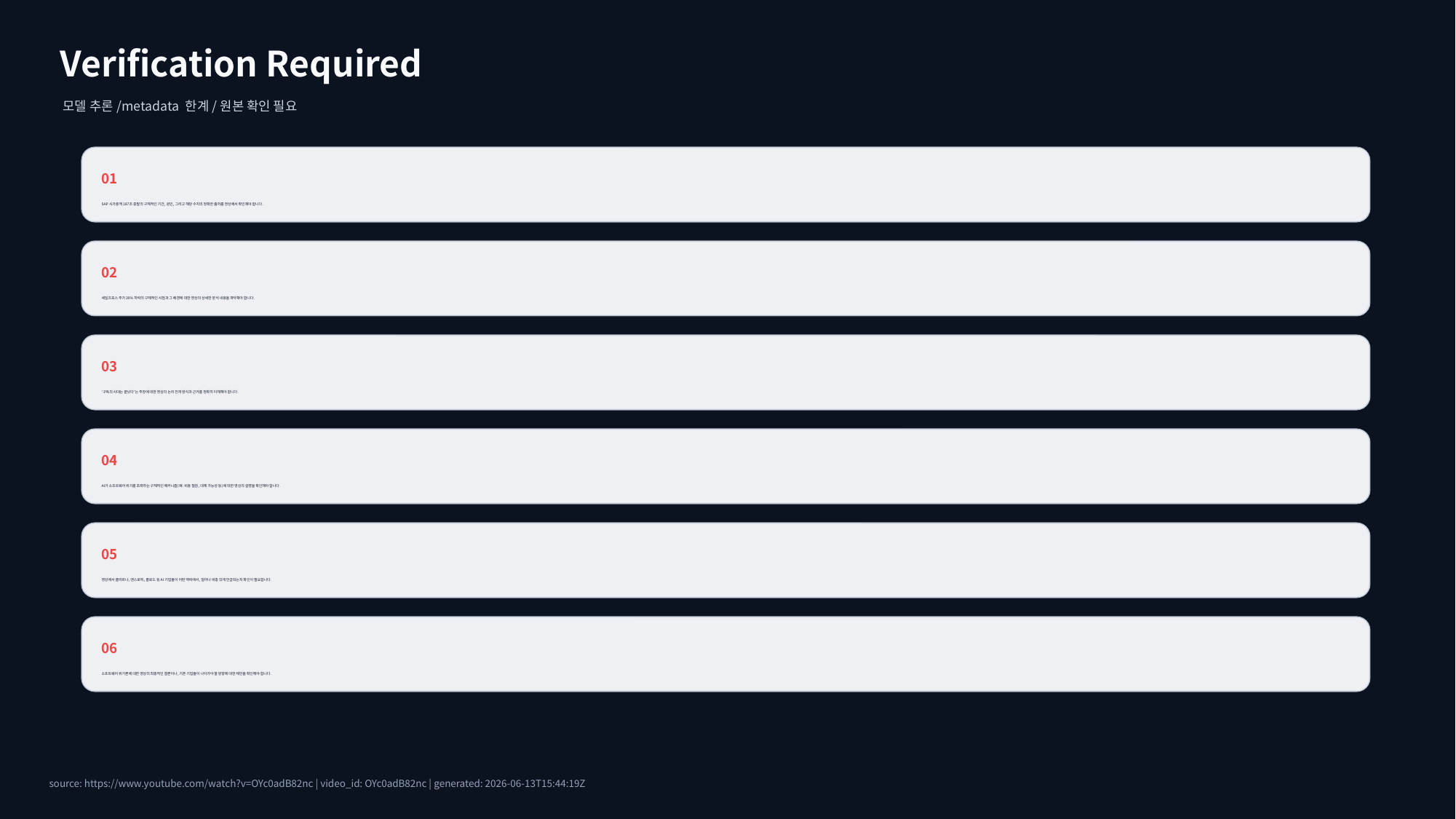

Verification Required
모델 추론/metadata 한계/원본 확인 필요

01
SAP 시가총액 187조 증발의 구체적인 기간, 원인, 그리고 해당 수치의 정확한 출처를 영상에서 확인해야 합니다.

02
세일즈포스 주가 30% 하락의 구체적인 시점과 그 배경에 대한 영상의 상세한 분석 내용을 파악해야 합니다.

03
'구독의 시대는 끝났다'는 주장에 대한 영상의 논리 전개 방식과 근거를 정확히 이해해야 합니다.

04
AI가 소프트웨어 위기를 초래하는 구체적인 메커니즘(예: 비용 절감, 대체 가능성 등)에 대한 영상의 설명을 확인해야 합니다.

05
영상에서 클라르나, 앤스로픽, 클로드 등 AI 기업들이 어떤 맥락에서, 얼마나 비중 있게 언급되는지 확인이 필요합니다.

06
소프트웨어 위기론에 대한 영상의 최종적인 결론이나, 기존 기업들이 나아가야 할 방향에 대한 제언을 확인해야 합니다.
source: https://www.youtube.com/watch?v=OYc0adB82nc | video_id: OYc0adB82nc | generated: 2026-06-13T15:44:19Z